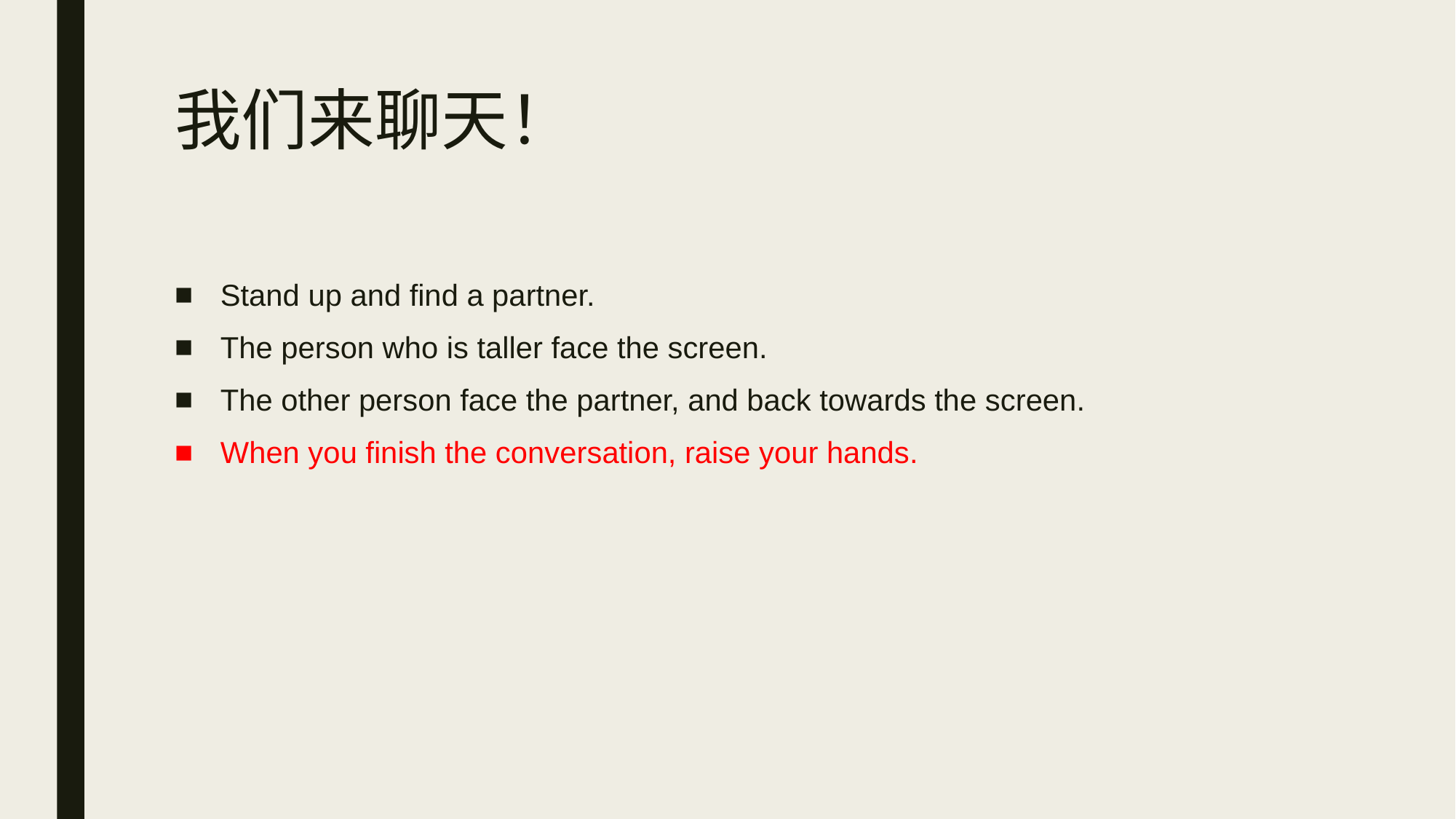

# 我们来聊天！
Stand up and find a partner.
The person who is taller face the screen.
The other person face the partner, and back towards the screen.
When you finish the conversation, raise your hands.